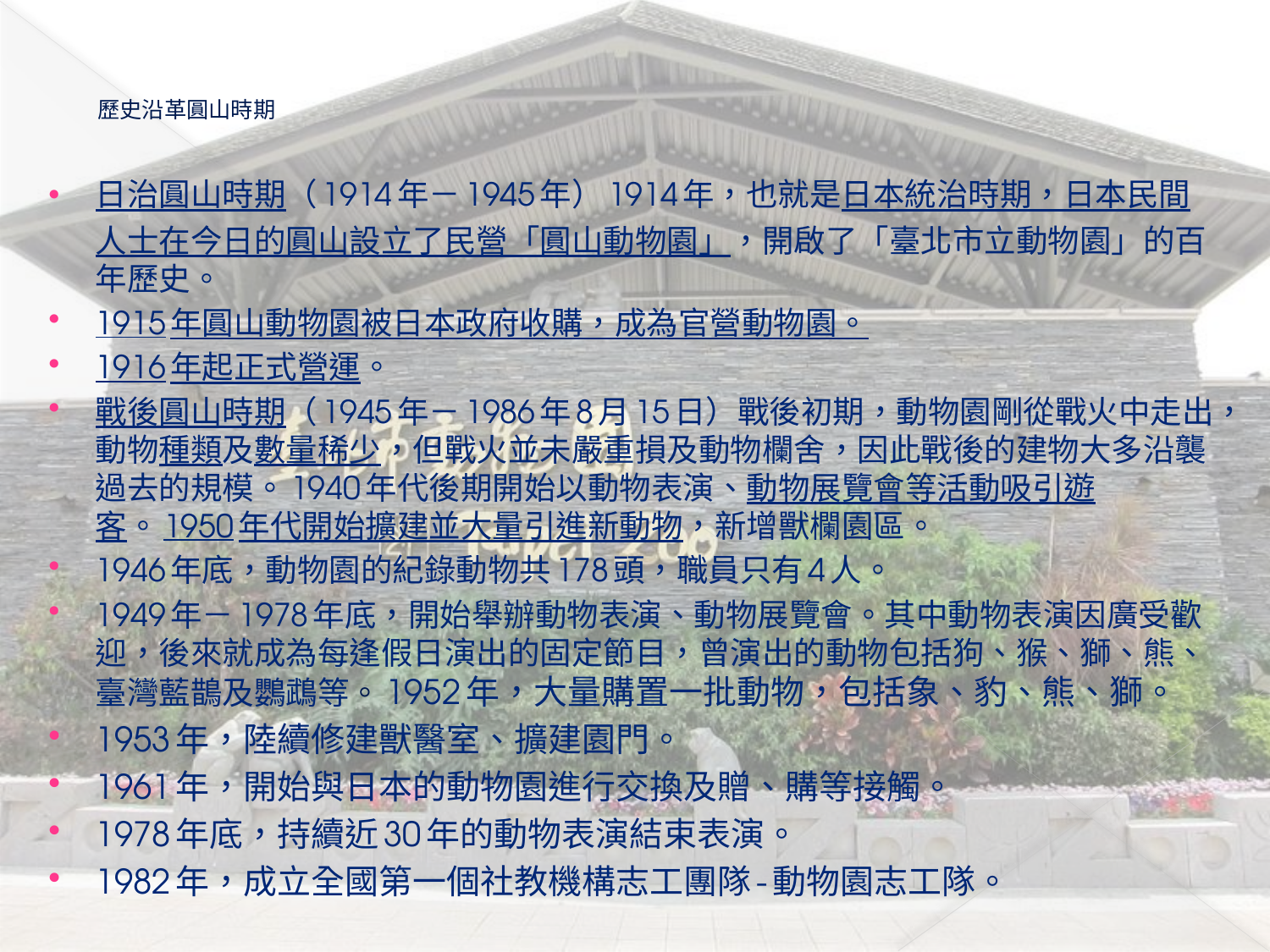

# 歷史沿革圓山時期
日治圓山時期（1914年－1945年）1914年，也就是日本統治時期，日本民間人士在今日的圓山設立了民營「圓山動物園」，開啟了「臺北市立動物園」的百年歷史。
1915年圓山動物園被日本政府收購，成為官營動物園。
1916年起正式營運。
戰後圓山時期（1945年－1986年8月15日）戰後初期，動物園剛從戰火中走出，動物種類及數量稀少，但戰火並未嚴重損及動物欄舍，因此戰後的建物大多沿襲過去的規模。1940年代後期開始以動物表演、動物展覽會等活動吸引遊客。1950年代開始擴建並大量引進新動物，新增獸欄園區。
1946年底，動物園的紀錄動物共178頭，職員只有4人。
1949年－1978年底，開始舉辦動物表演、動物展覽會。其中動物表演因廣受歡迎，後來就成為每逢假日演出的固定節目，曾演出的動物包括狗、猴、獅、熊、臺灣藍鵲及鸚鵡等。1952年，大量購置一批動物，包括象、豹、熊、獅。
1953年，陸續修建獸醫室、擴建園門。
1961年，開始與日本的動物園進行交換及贈、購等接觸。
1978年底，持續近30年的動物表演結束表演。
1982年，成立全國第一個社教機構志工團隊-動物園志工隊。